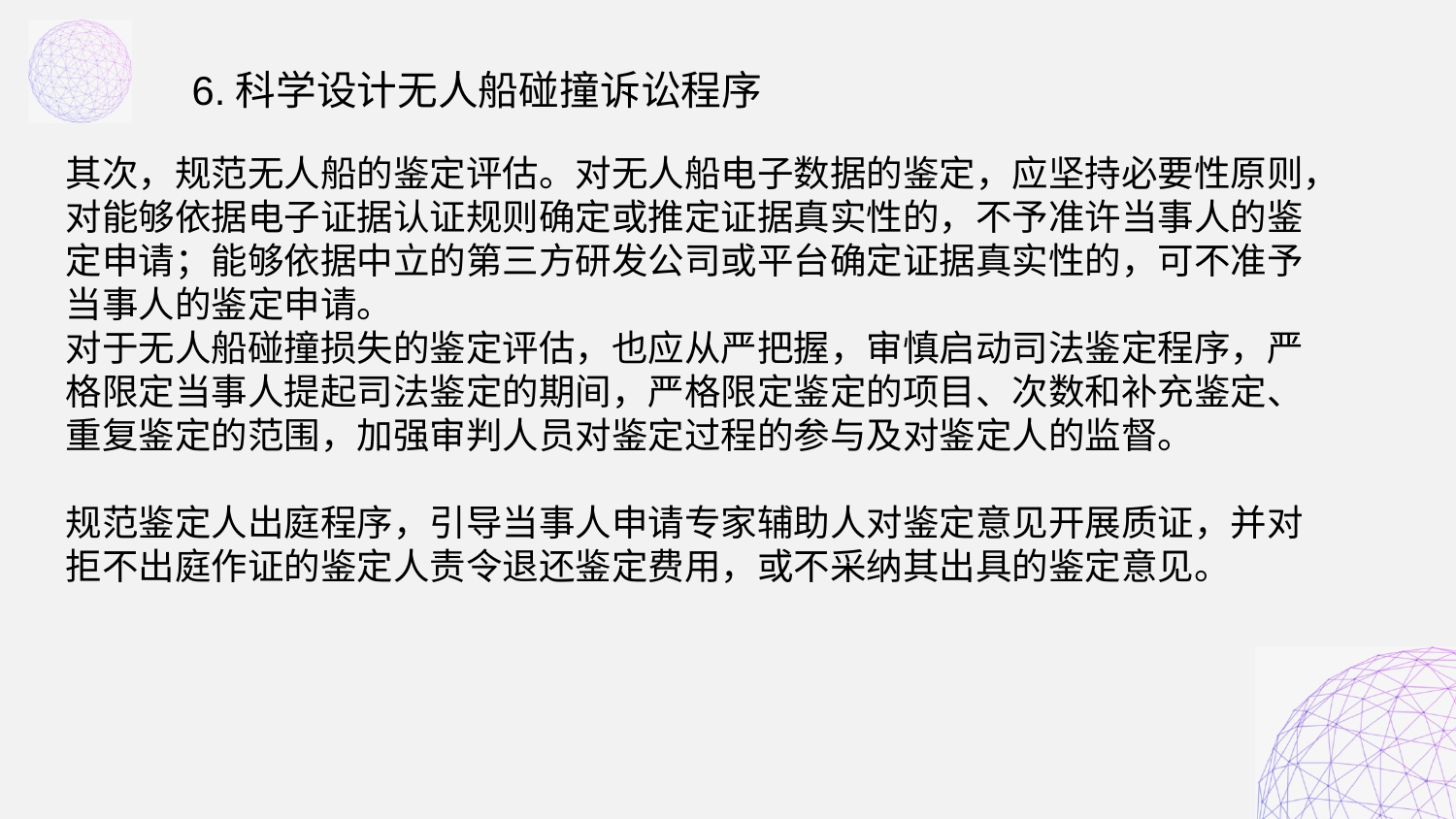

6.科学设计无人船碰撞诉讼程序
其次，规范无人船的鉴定评估。对无人船电子数据的鉴定，应坚持必要性原则，对能够依据电子证据认证规则确定或推定证据真实性的，不予准许当事人的鉴定申请；能够依据中立的第三方研发公司或平台确定证据真实性的，可不准予当事人的鉴定申请。
对于无人船碰撞损失的鉴定评估，也应从严把握，审慎启动司法鉴定程序，严格限定当事人提起司法鉴定的期间，严格限定鉴定的项目、次数和补充鉴定、重复鉴定的范围，加强审判人员对鉴定过程的参与及对鉴定人的监督。

规范鉴定人出庭程序，引导当事人申请专家辅助人对鉴定意见开展质证，并对拒不出庭作证的鉴定人责令退还鉴定费用，或不采纳其出具的鉴定意见。